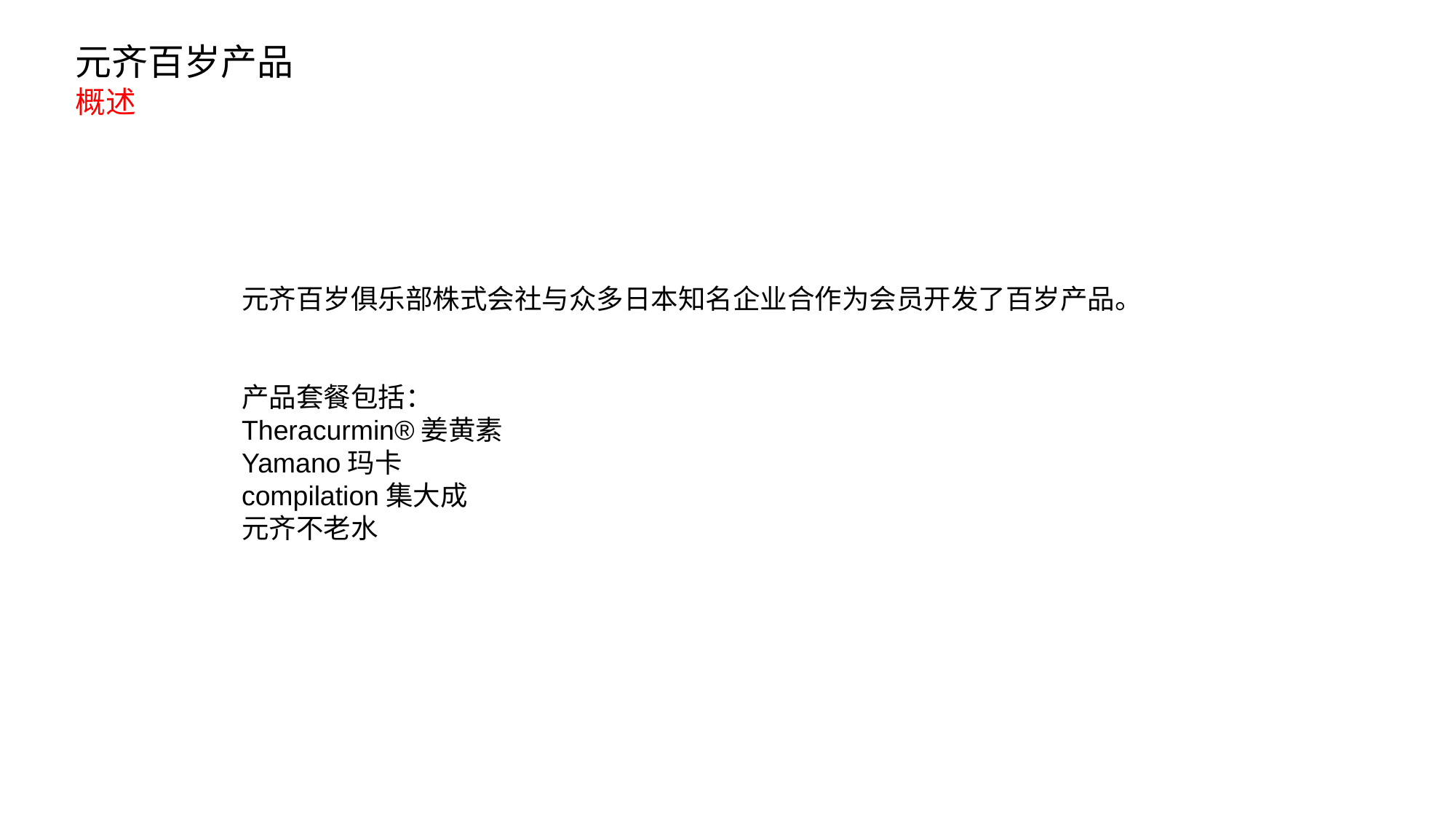

元齐百岁产品
概述
元齐百岁俱乐部株式会社与众多日本知名企业合作为会员开发了百岁产品。

产品套餐包括：
Theracurmin®姜黄素
Yamano玛卡
compilation集大成
元齐不老水